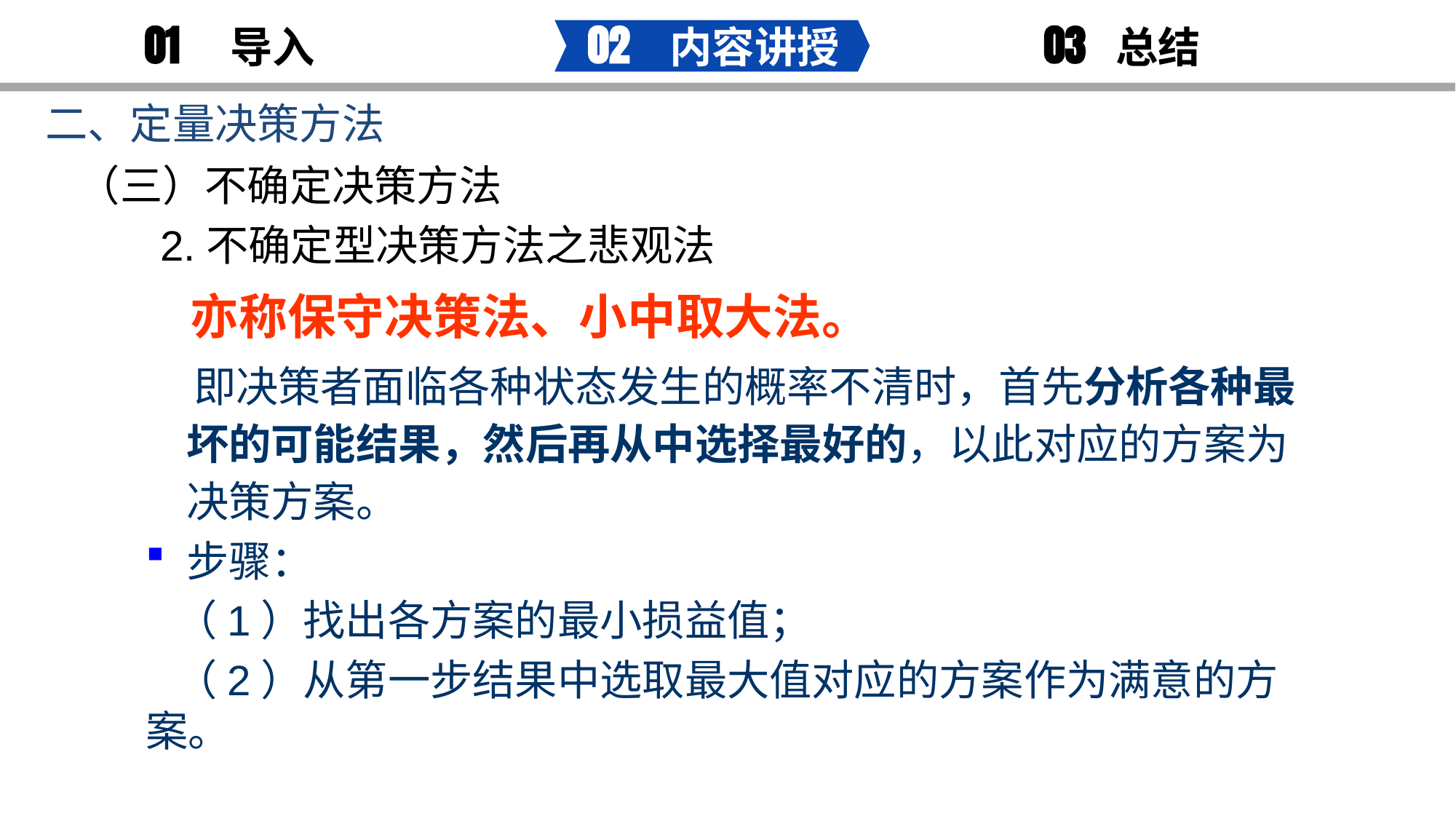

02   内容讲授
03  总结
01    导入

二、定量决策方法
明 年 工 作 计 划
（三）不确定决策方法
       2.不确定型决策方法之悲观法

   亦称保守决策法、小中取大法。
    即决策者面临各种状态发生的概率不清时，首先分析各种最坏的可能结果，然后再从中选择最好的，以此对应的方案为决策方案。
步骤：
  （1）找出各方案的最小损益值；
  （2）从第一步结果中选取最大值对应的方案作为满意的方案。